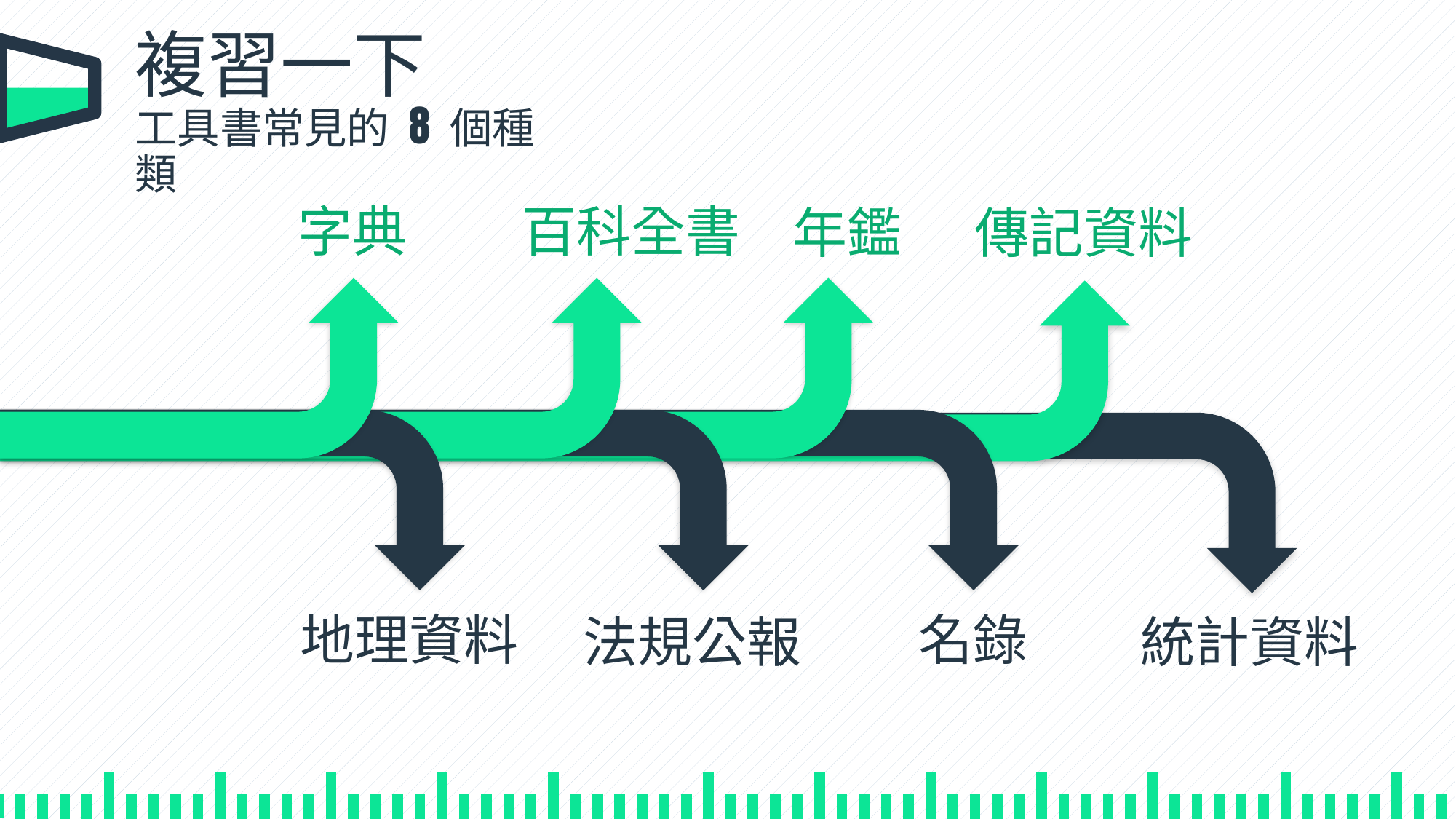

複習一下
工具書常見的 8 個種類

字典
百科全書
年鑑
傳記資料

地理資料
名錄
法規公報
統計資料